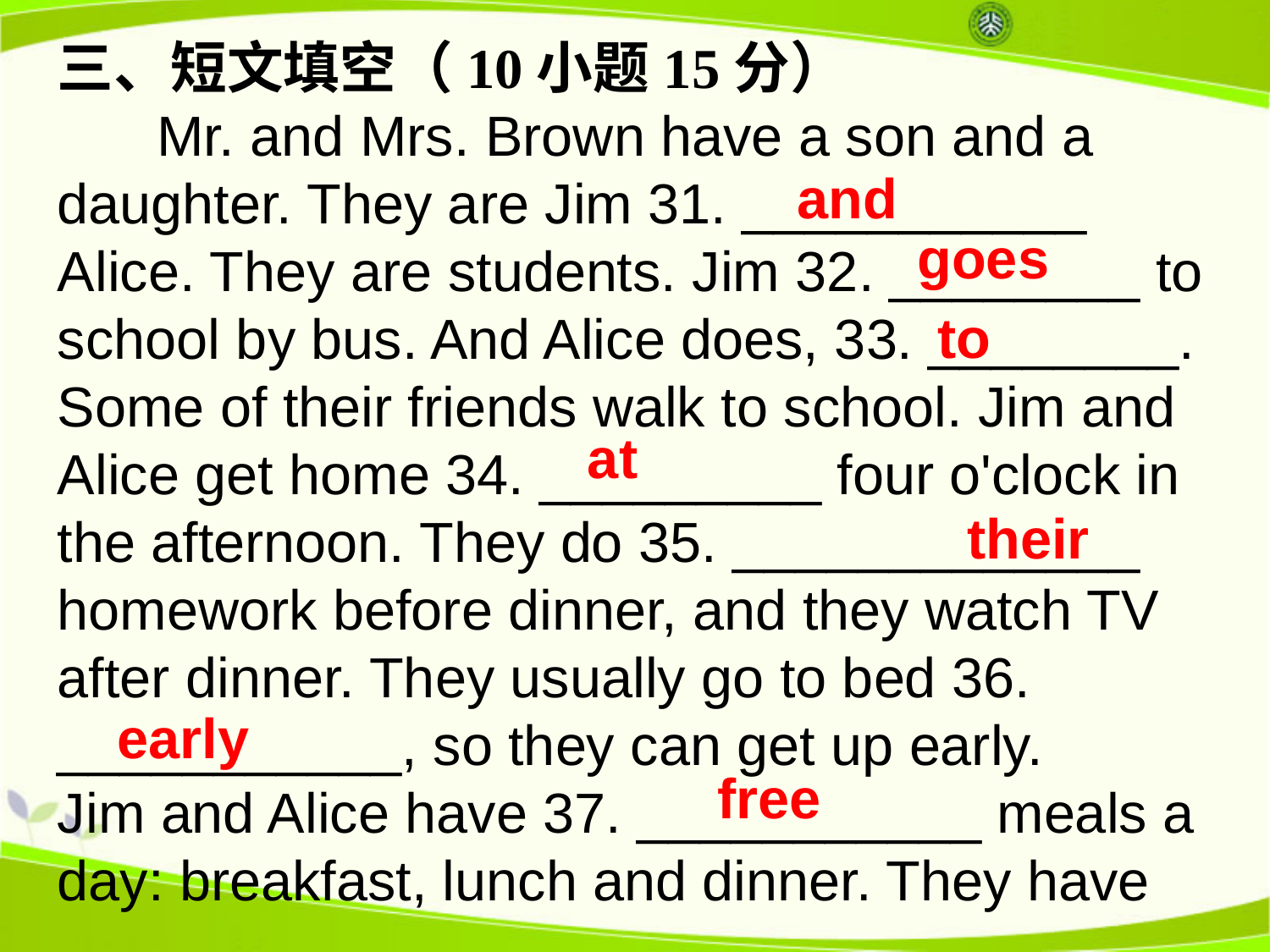

三、短文填空（10小题15分）
       Mr. and Mrs. Brown have a son and a daughter. They are Jim 31. ___________ Alice. They are students. Jim 32. ________ to school by bus. And Alice does, 33. ________. Some of their friends walk to school. Jim and Alice get home 34. _________ four o'clock in the afternoon. They do 35. _____________ homework before dinner, and they watch TV after dinner. They usually go to bed 36. ___________, so they can get up early.
Jim and Alice have 37. ___________ meals a day: breakfast, lunch and dinner. They have
and
goes
to
at
their
early
free